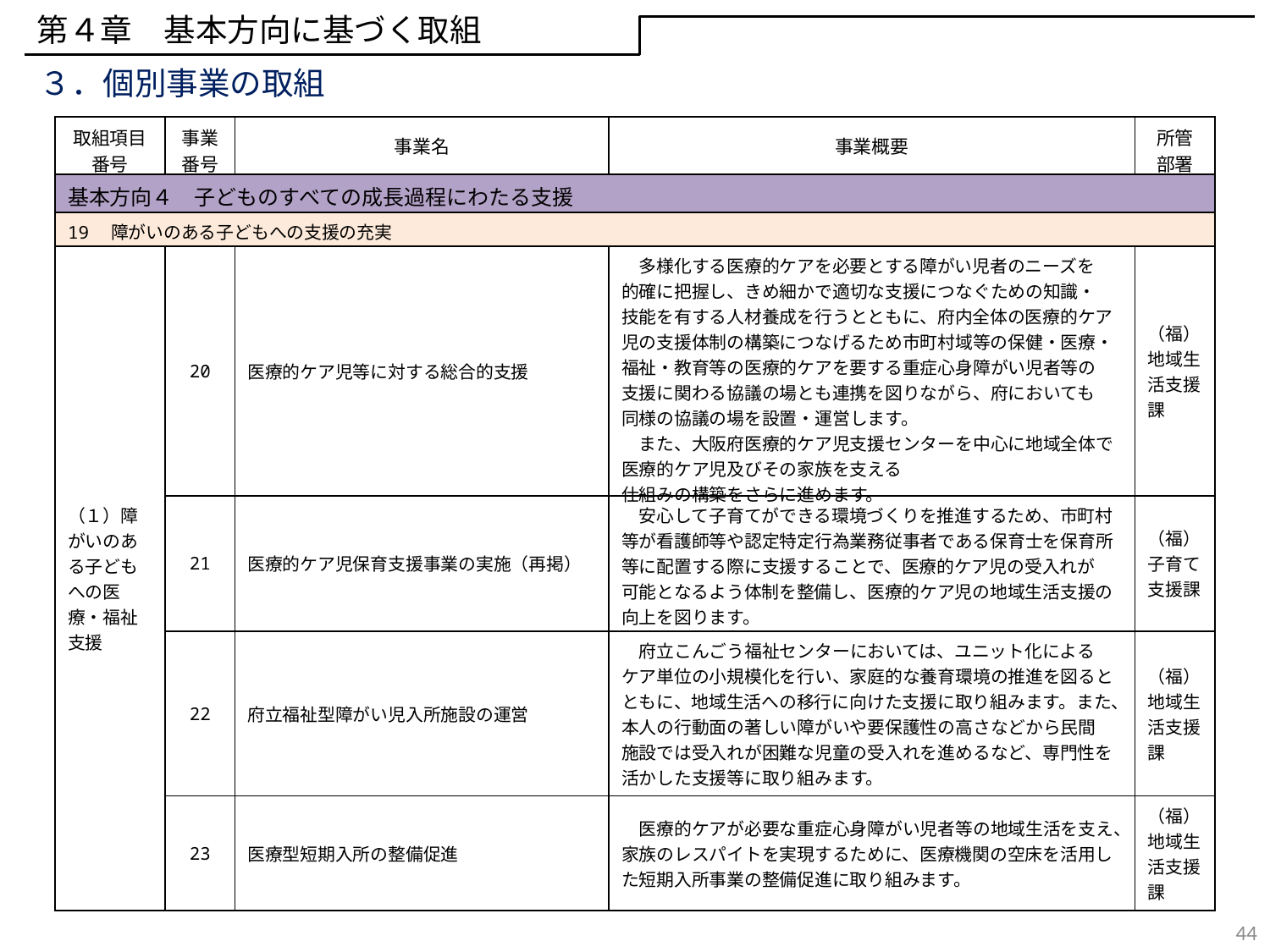

第４章　基本方向に基づく取組
３．個別事業の取組
| 取組項目 番号 | 事業 番号 | 事業名 | 事業概要 | 所管 部署 |
| --- | --- | --- | --- | --- |
| 基本方向４　子どものすべての成長過程にわたる支援 |  |  |  |  |
| 19　障がいのある子どもへの支援の充実 |  |  |  |  |
| （１）障がいのある子どもへの医療・福祉支援 | 20 | 医療的ケア児等に対する総合的支援 | 多様化する医療的ケアを必要とする障がい児者のニーズを 的確に把握し、きめ細かで適切な支援につなぐための知識・ 技能を有する人材養成を行うとともに、府内全体の医療的ケア児の支援体制の構築につなげるため市町村域等の保健・医療・福祉・教育等の医療的ケアを要する重症心身障がい児者等の 支援に関わる協議の場とも連携を図りながら、府においても 同様の協議の場を設置・運営します。 　また、大阪府医療的ケア児支援センターを中心に地域全体で医療的ケア児及びその家族を支える 仕組みの構築をさらに進めます。 | （福）地域生活支援課 |
|  | 21 | 医療的ケア児保育支援事業の実施（再掲） | 安心して子育てができる環境づくりを推進するため、市町村等が看護師等や認定特定行為業務従事者である保育士を保育所等に配置する際に支援することで、医療的ケア児の受入れが 可能となるよう体制を整備し、医療的ケア児の地域生活支援の向上を図ります。 | （福）子育て支援課 |
|  | 22 | 府立福祉型障がい児入所施設の運営 | 府立こんごう福祉センターにおいては、ユニット化による ケア単位の小規模化を行い、家庭的な養育環境の推進を図るとともに、地域生活への移行に向けた支援に取り組みます。また、本人の行動面の著しい障がいや要保護性の高さなどから民間 施設では受入れが困難な児童の受入れを進めるなど、専門性を活かした支援等に取り組みます。 | （福）地域生活支援課 |
|  | 23 | 医療型短期入所の整備促進 | 医療的ケアが必要な重症心身障がい児者等の地域生活を支え、家族のレスパイトを実現するために、医療機関の空床を活用した短期入所事業の整備促進に取り組みます。 | （福）地域生活支援課 |
44